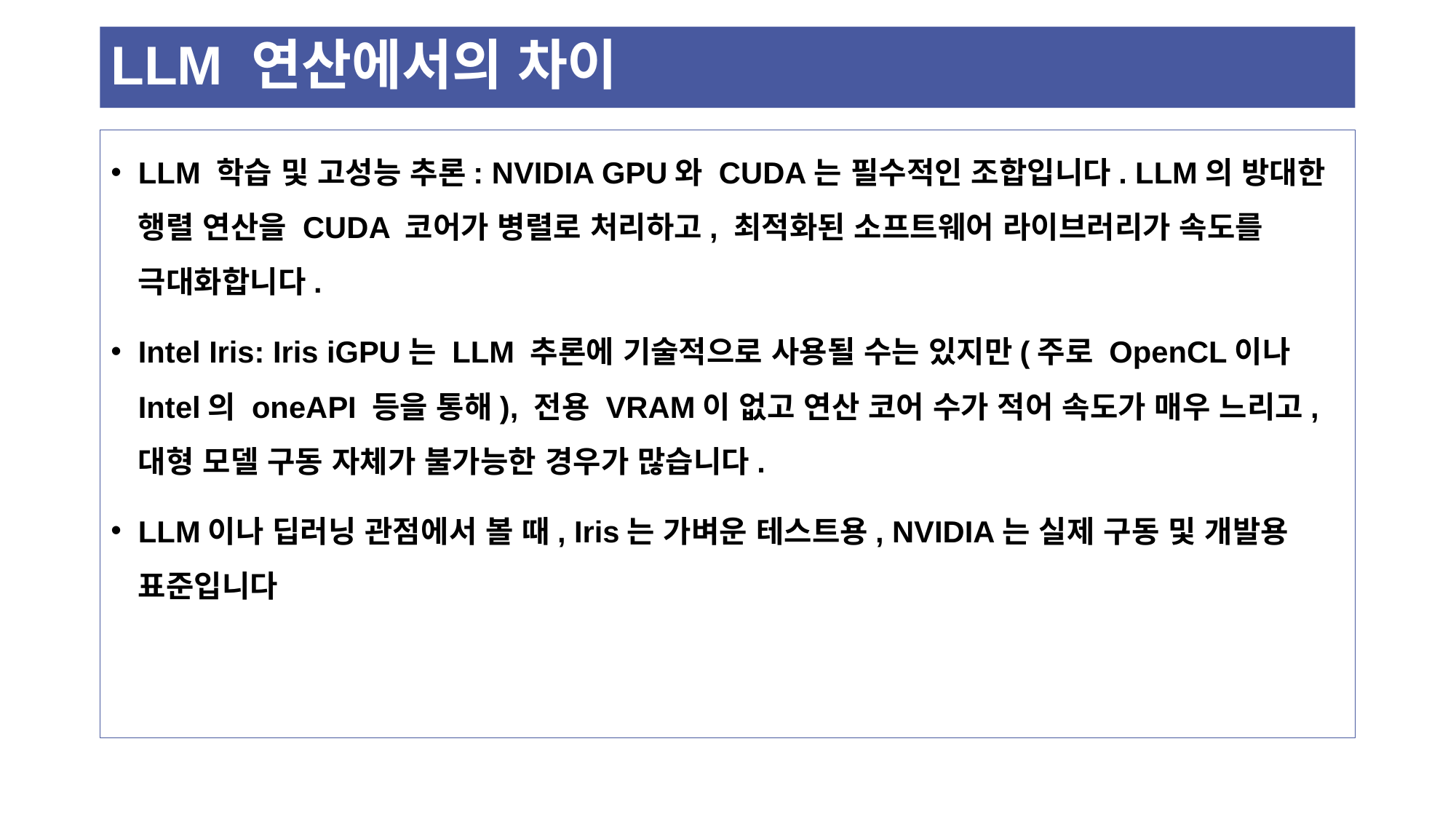

# LLM 연산에서의 차이
LLM 학습 및 고성능 추론: NVIDIA GPU와 CUDA는 필수적인 조합입니다. LLM의 방대한 행렬 연산을 CUDA 코어가 병렬로 처리하고, 최적화된 소프트웨어 라이브러리가 속도를 극대화합니다.
Intel Iris: Iris iGPU는 LLM 추론에 기술적으로 사용될 수는 있지만(주로 OpenCL이나 Intel의 oneAPI 등을 통해), 전용 VRAM이 없고 연산 코어 수가 적어 속도가 매우 느리고, 대형 모델 구동 자체가 불가능한 경우가 많습니다.
LLM이나 딥러닝 관점에서 볼 때, Iris는 가벼운 테스트용, NVIDIA는 실제 구동 및 개발용 표준입니다